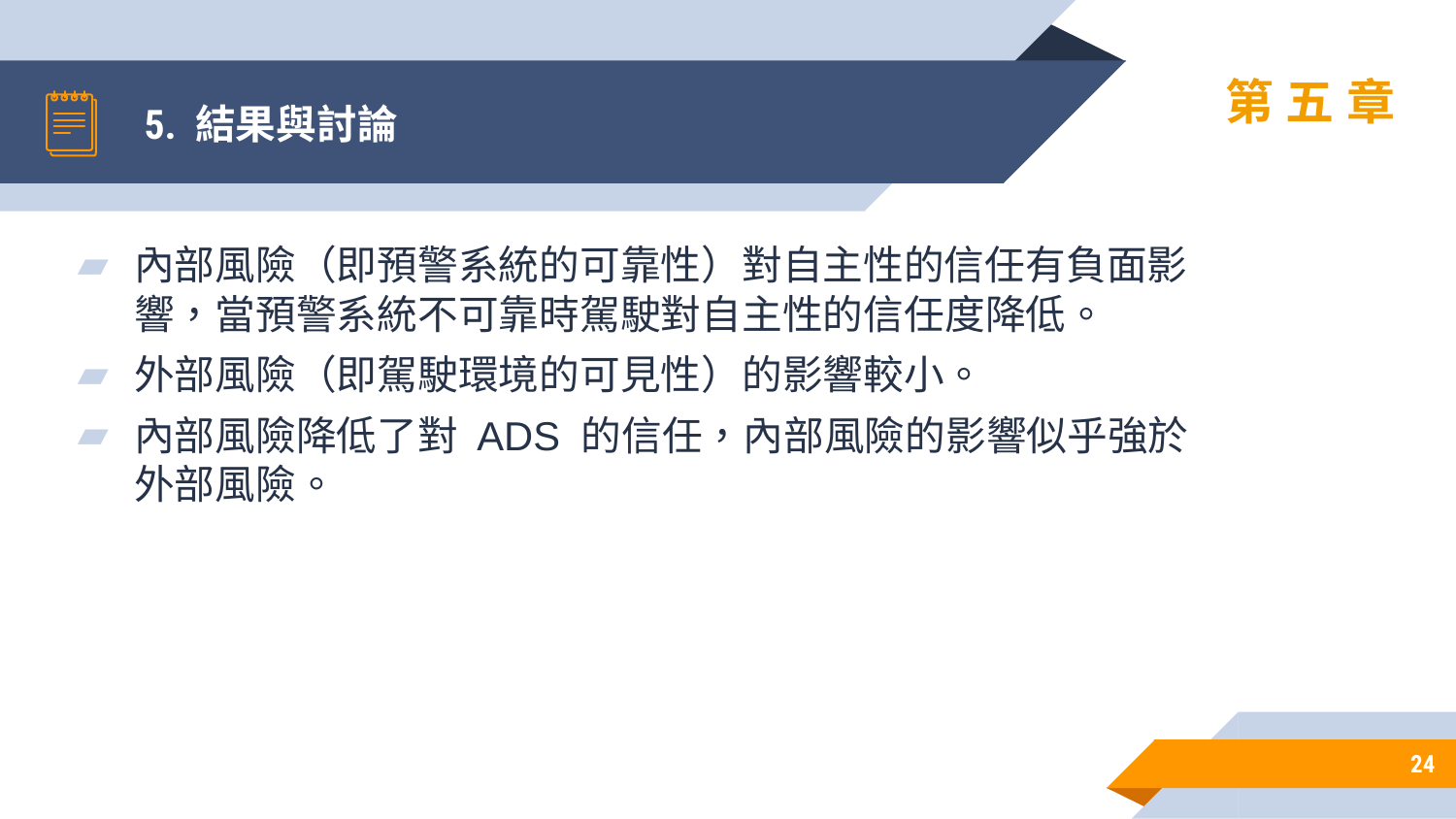

# 5. 結果與討論
第五章

內部風險（即預警系統的可靠性）對自主性的信任有負面影響，當預警系統不可靠時駕駛對自主性的信任度降低。
外部風險（即駕駛環境的可見性）的影響較小。
內部風險降低了對 ADS 的信任，內部風險的影響似乎強於外部風險。
24